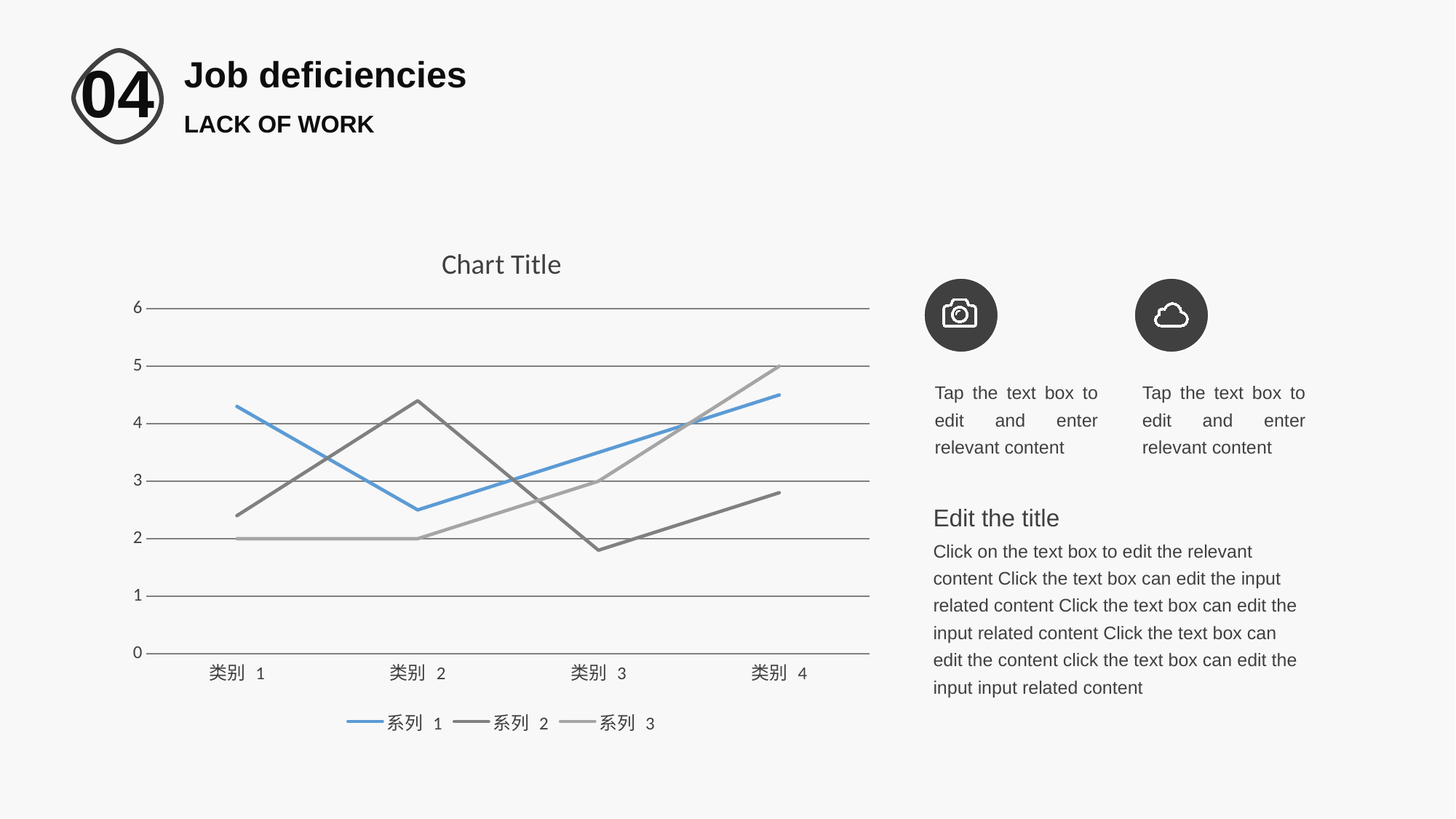

Job deficiencies
04

LACK OF WORK

### Chart:

| Category | 系列 1 | 系列 2 | 系列 3 |
|---|---|---|---|
| 类别 1 | 4.3 | 2.4 | 2.0 |
| 类别 2 | 2.5 | 4.4 | 2.0 |
| 类别 3 | 3.5 | 1.8 | 3.0 |
| 类别 4 | 4.5 | 2.8 | 5.0 |

Tap the text box to edit and enter relevant content
Tap the text box to edit and enter relevant content
Edit the title
Click on the text box to edit the relevant content Click the text box can edit the input related content Click the text box can edit the input related content Click the text box can edit the content click the text box can edit the input input related content